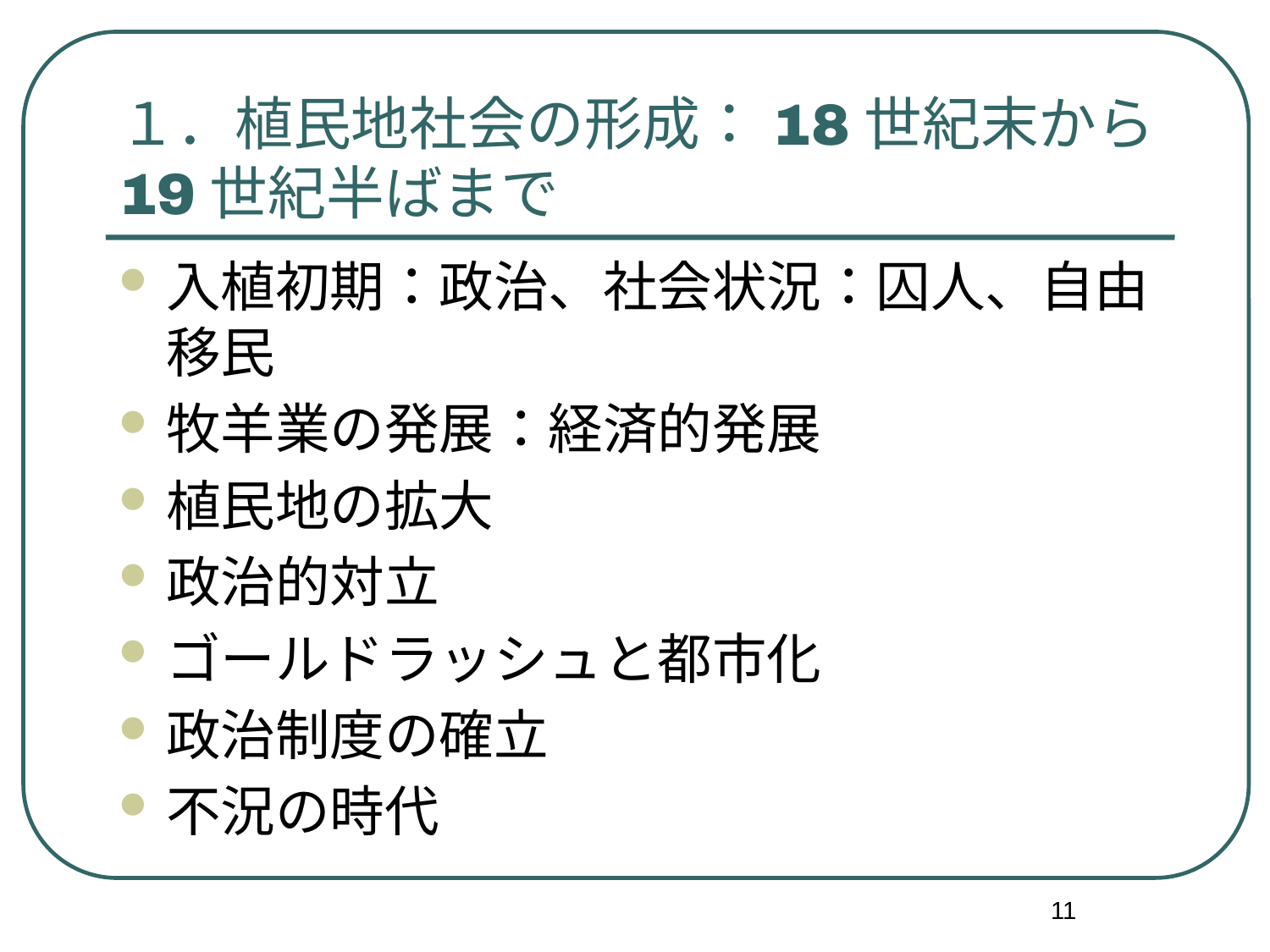

# １．植民地社会の形成：18世紀末から19世紀半ばまで
入植初期：政治、社会状況：囚人、自由移民
牧羊業の発展：経済的発展
植民地の拡大
政治的対立
ゴールドラッシュと都市化
政治制度の確立
不況の時代

11